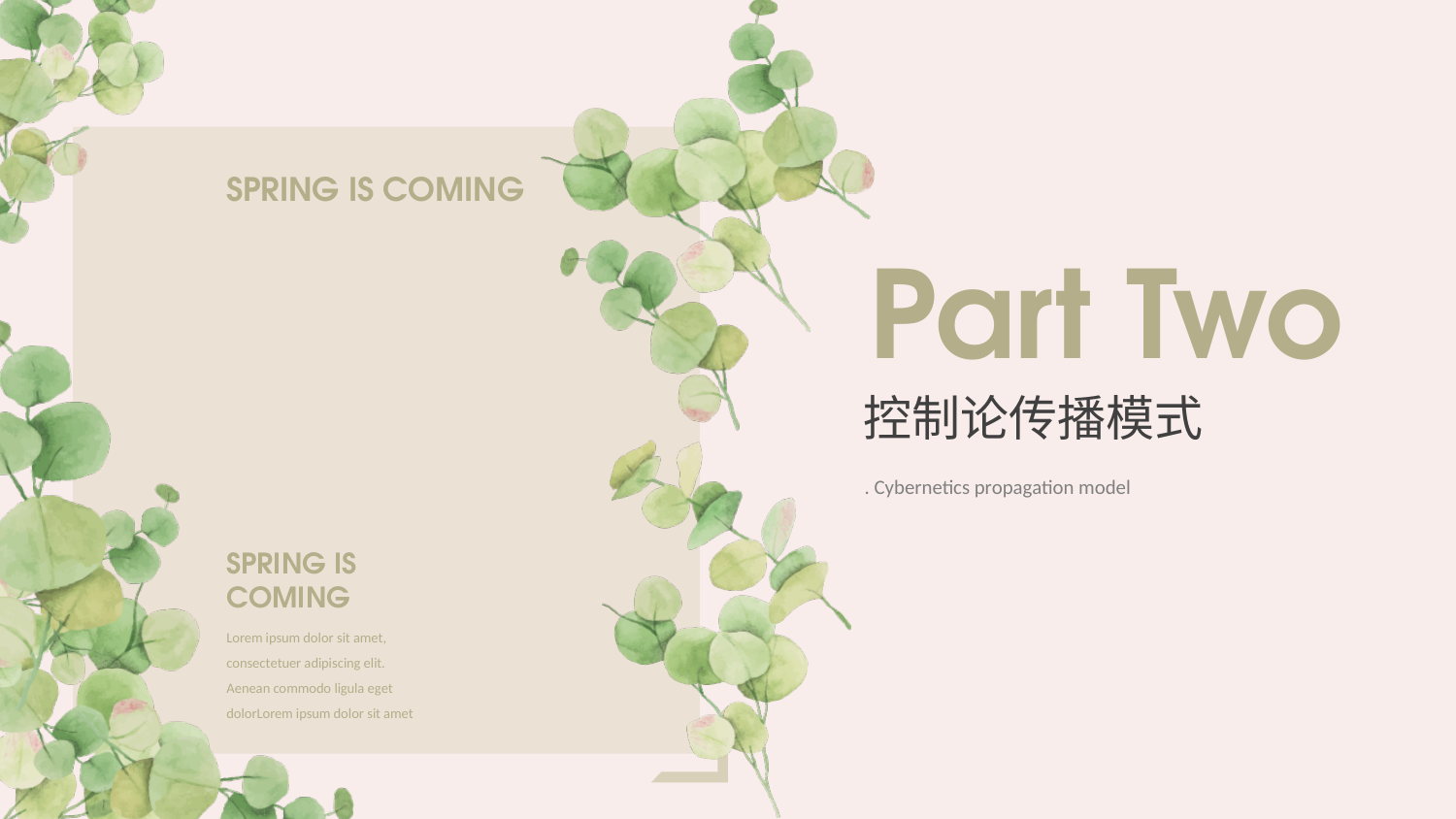

SPRING IS COMING
Part Two
控制论传播模式
. Cybernetics propagation model

SPRING IS COMING
Lorem ipsum dolor sit amet, consectetuer adipiscing elit. Aenean commodo ligula eget dolorLorem ipsum dolor sit amet